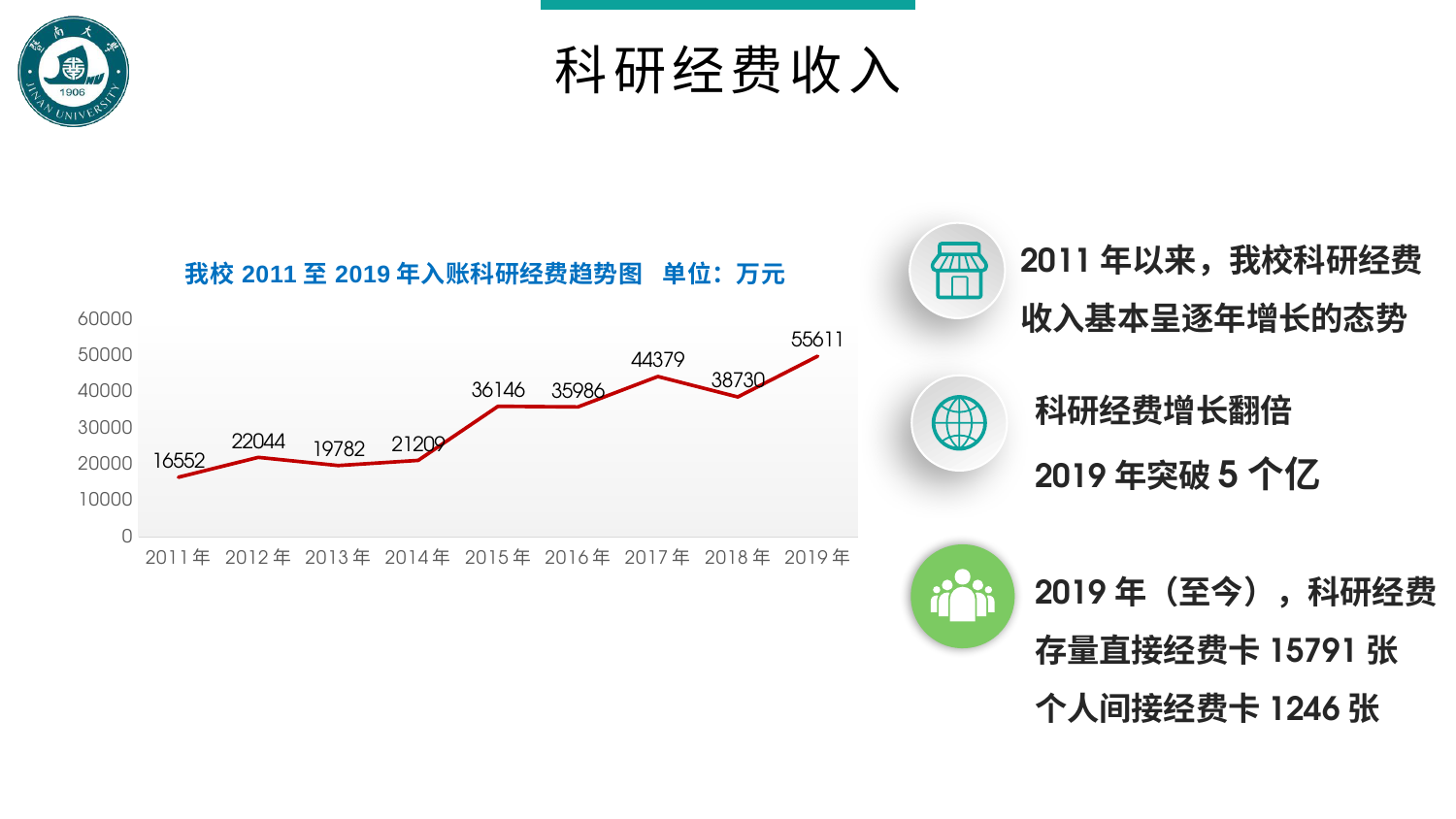

科研经费收入
2011年以来，我校科研经费收入基本呈逐年增长的态势

### Chart: 我校2011至2019年入账科研经费趋势图   单位：万元

| Category |  |
|---|---|
| 2011年 | 16552.0 |
| 2012年 | 22044.0 |
| 2013年 | 19782.0 |
| 2014年 | 21209.0 |
| 2015年 | 36146.0 |
| 2016年 | 35986.0 |
| 2017年 | 44379.0 |
| 2018年 | 38730.0 |
| 2019年 | 50000.0 |
科研经费增长翻倍
2019年突破5个亿

2019年（至今），科研经费存量直接经费卡15791张
个人间接经费卡1246张